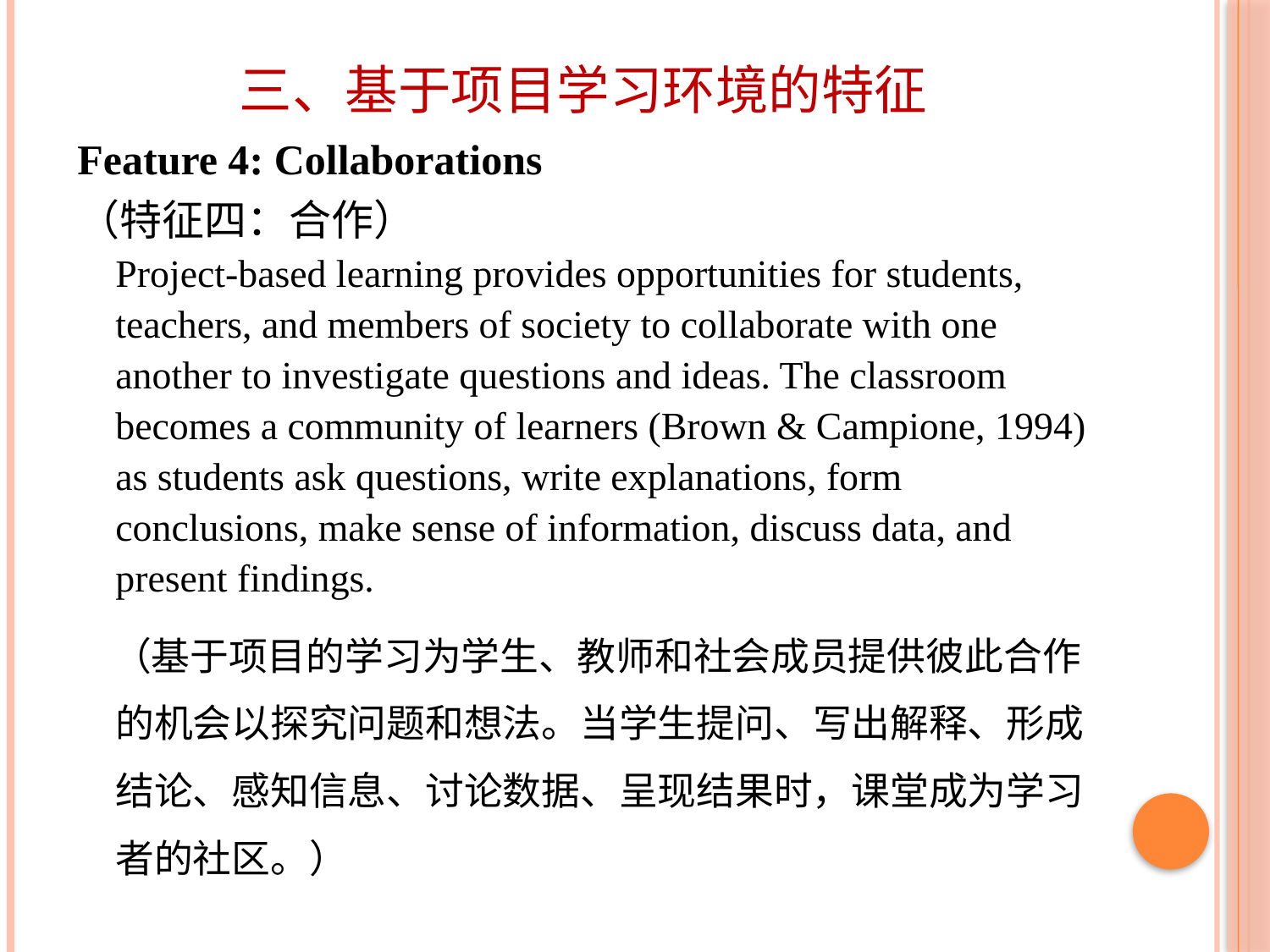

# 三、基于项目学习环境的特征
Feature 4: Collaborations
（特征四：合作）
Project-based learning provides opportunities for students, teachers, and members of society to collaborate with one another to investigate questions and ideas. The classroom becomes a community of learners (Brown & Campione, 1994) as students ask questions, write explanations, form conclusions, make sense of information, discuss data, and present findings.
   （基于项目的学习为学生、教师和社会成员提供彼此合作的机会以探究问题和想法。当学生提问、写出解释、形成结论、感知信息、讨论数据、呈现结果时，课堂成为学习者的社区。）